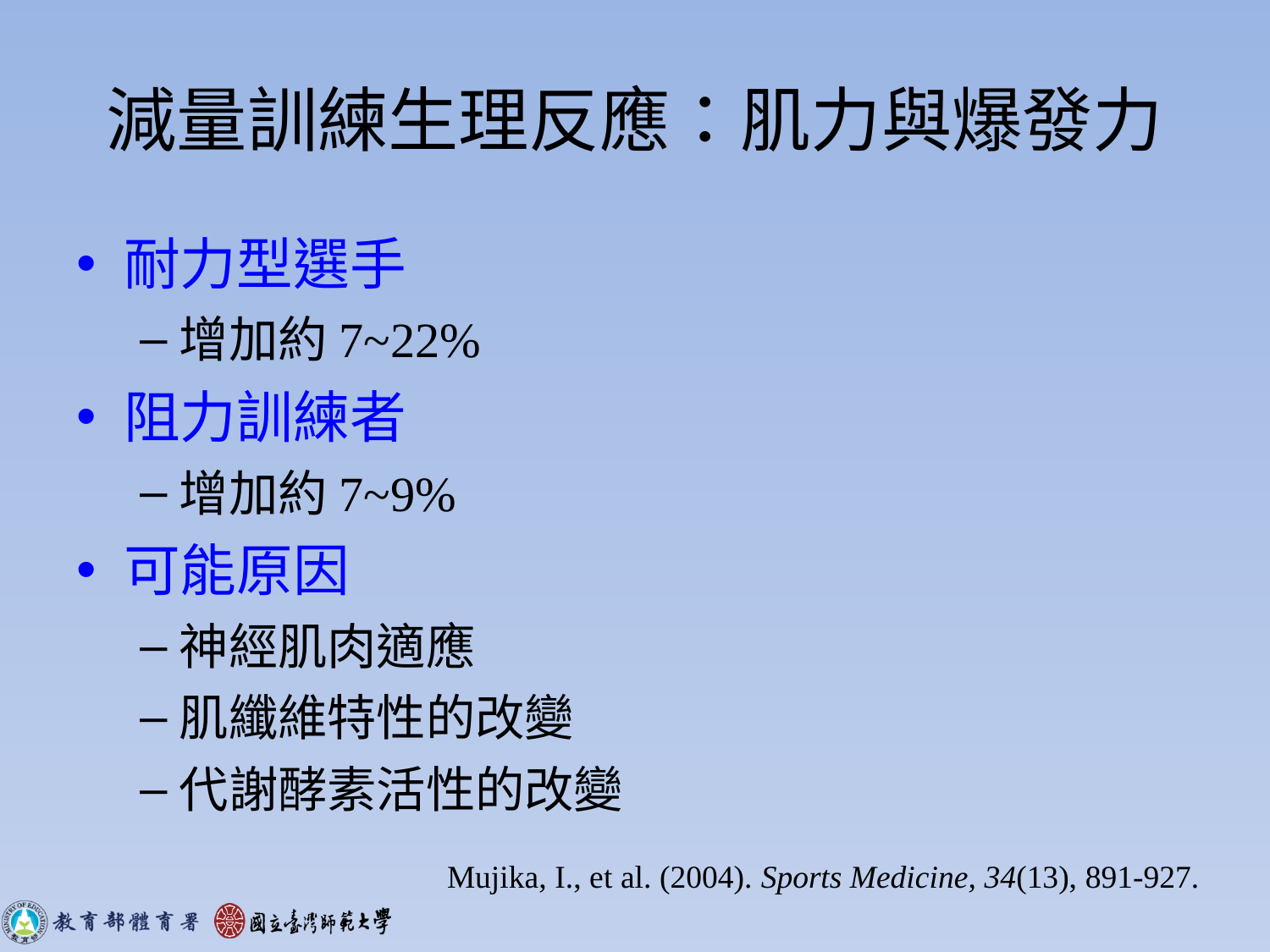

# 減量訓練生理反應：肌力與爆發力
耐力型選手
增加約7~22%
阻力訓練者
增加約7~9%
可能原因
神經肌肉適應
肌纖維特性的改變
代謝酵素活性的改變
Mujika, I., et al. (2004). Sports Medicine, 34(13), 891-927.